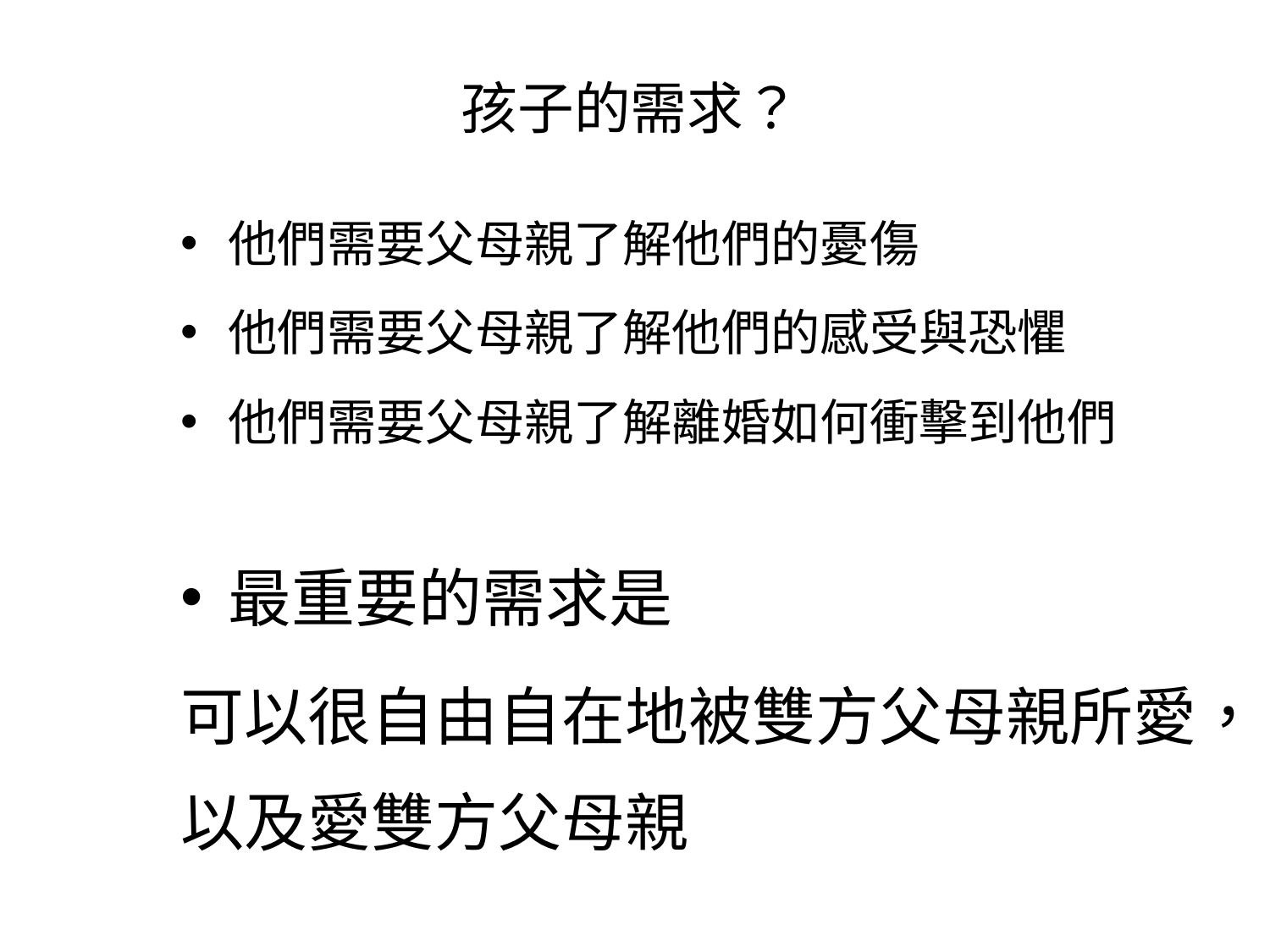

# 孩子的需求？
他們需要父母親了解他們的憂傷
他們需要父母親了解他們的感受與恐懼
他們需要父母親了解離婚如何衝擊到他們

最重要的需求是
可以很自由自在地被雙方父母親所愛，以及愛雙方父母親